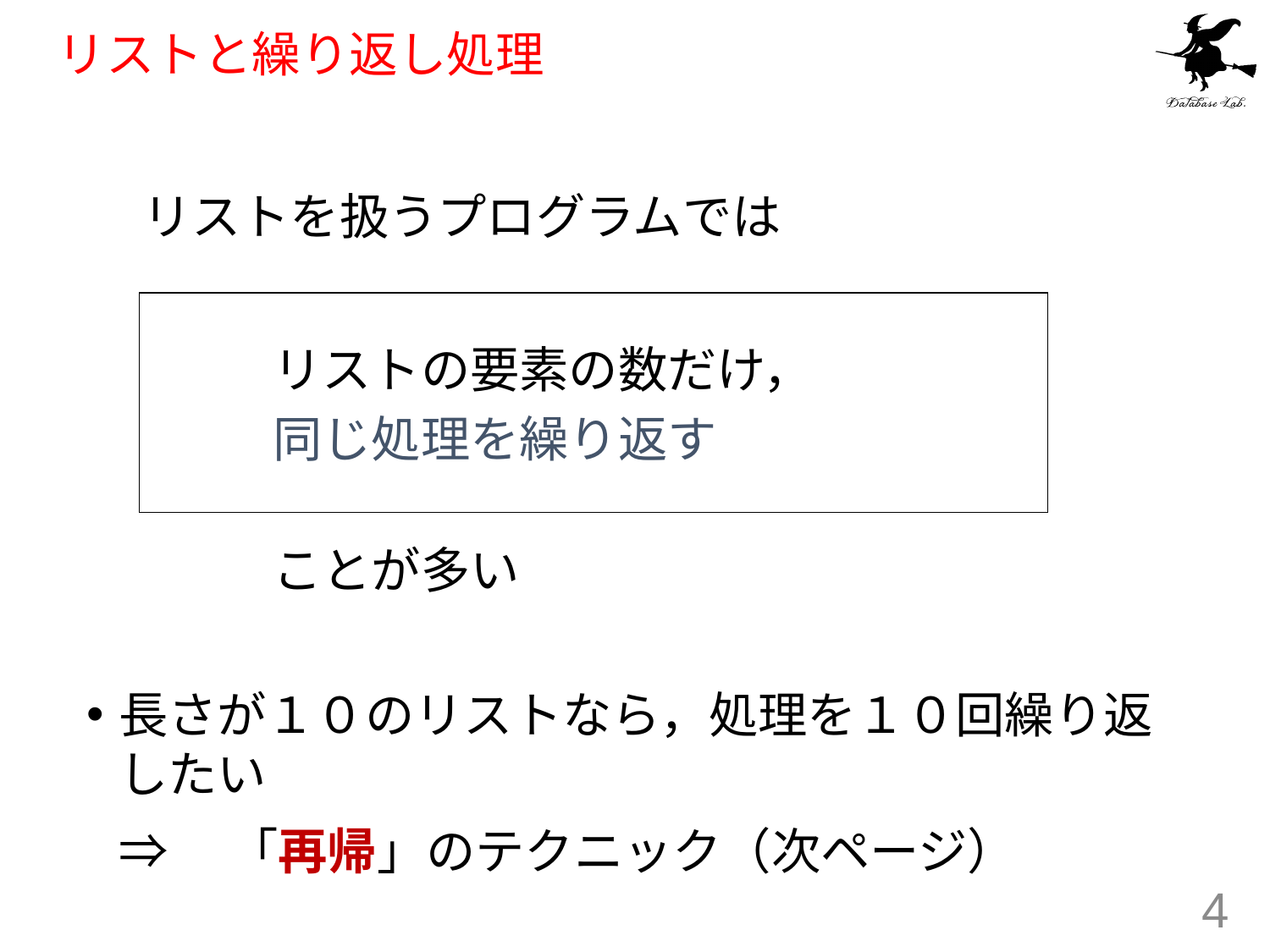

# リストと繰り返し処理
リストを扱うプログラムでは

リストの要素の数だけ，
同じ処理を繰り返す

ことが多い

長さが１０のリストなら，処理を１０回繰り返したい
	⇒　「再帰」のテクニック（次ページ）

4